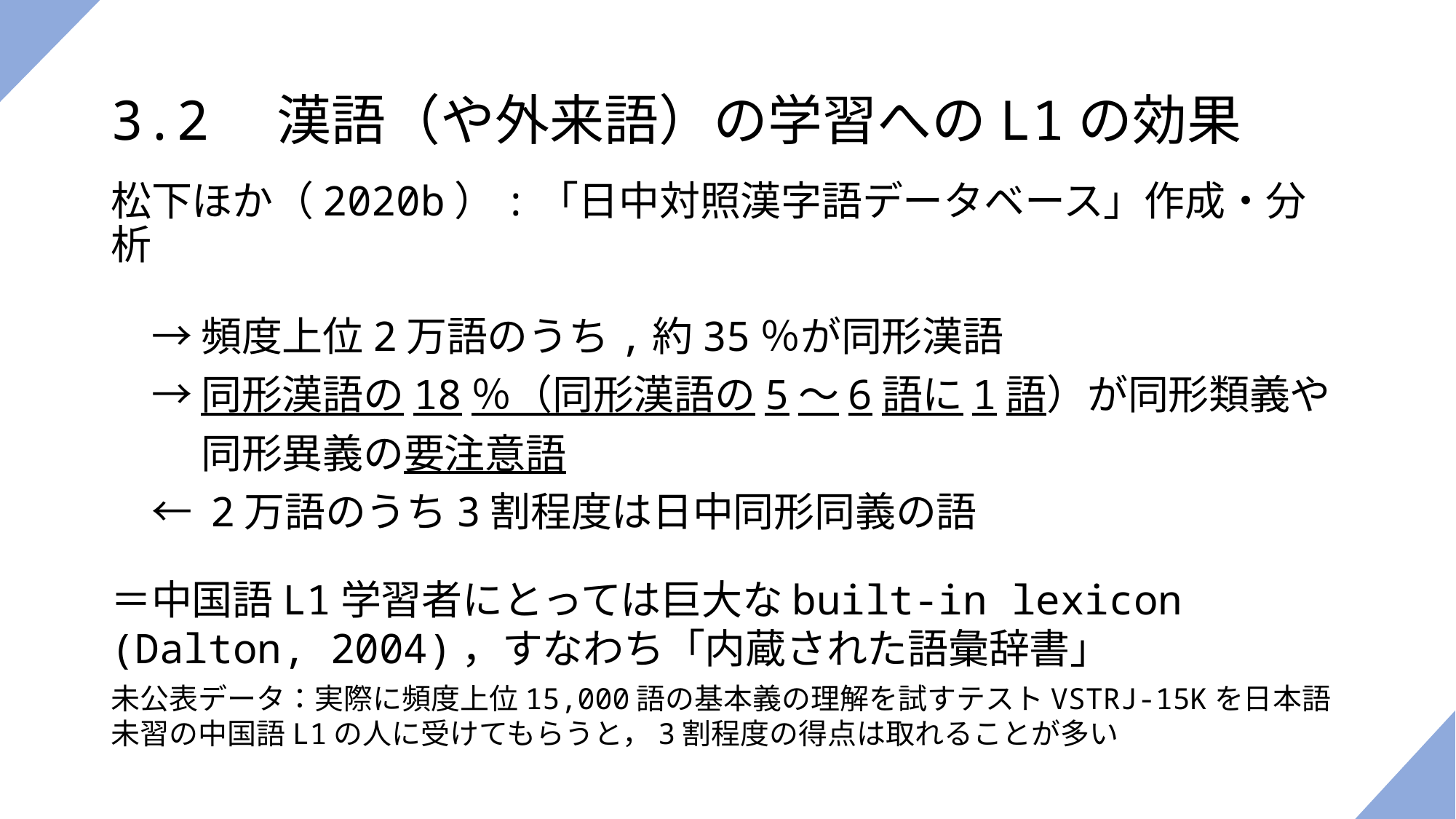

# 3.2　漢語（や外来語）の学習へのL1の効果
松下ほか（2020b）:「日中対照漢字語データベース」作成・分析

　→ 頻度上位2万語のうち,約35％が同形漢語
　→ 同形漢語の18％（同形漢語の5～6語に1語）が同形類義や
　　 同形異義の要注意語
　← 2万語のうち3割程度は日中同形同義の語

＝中国語L1学習者にとっては巨大なbuilt-in lexicon (Dalton, 2004)，すなわち「内蔵された語彙辞書」
未公表データ：実際に頻度上位15,000語の基本義の理解を試すテストVSTRJ-15Kを日本語未習の中国語L1の人に受けてもらうと，3割程度の得点は取れることが多い